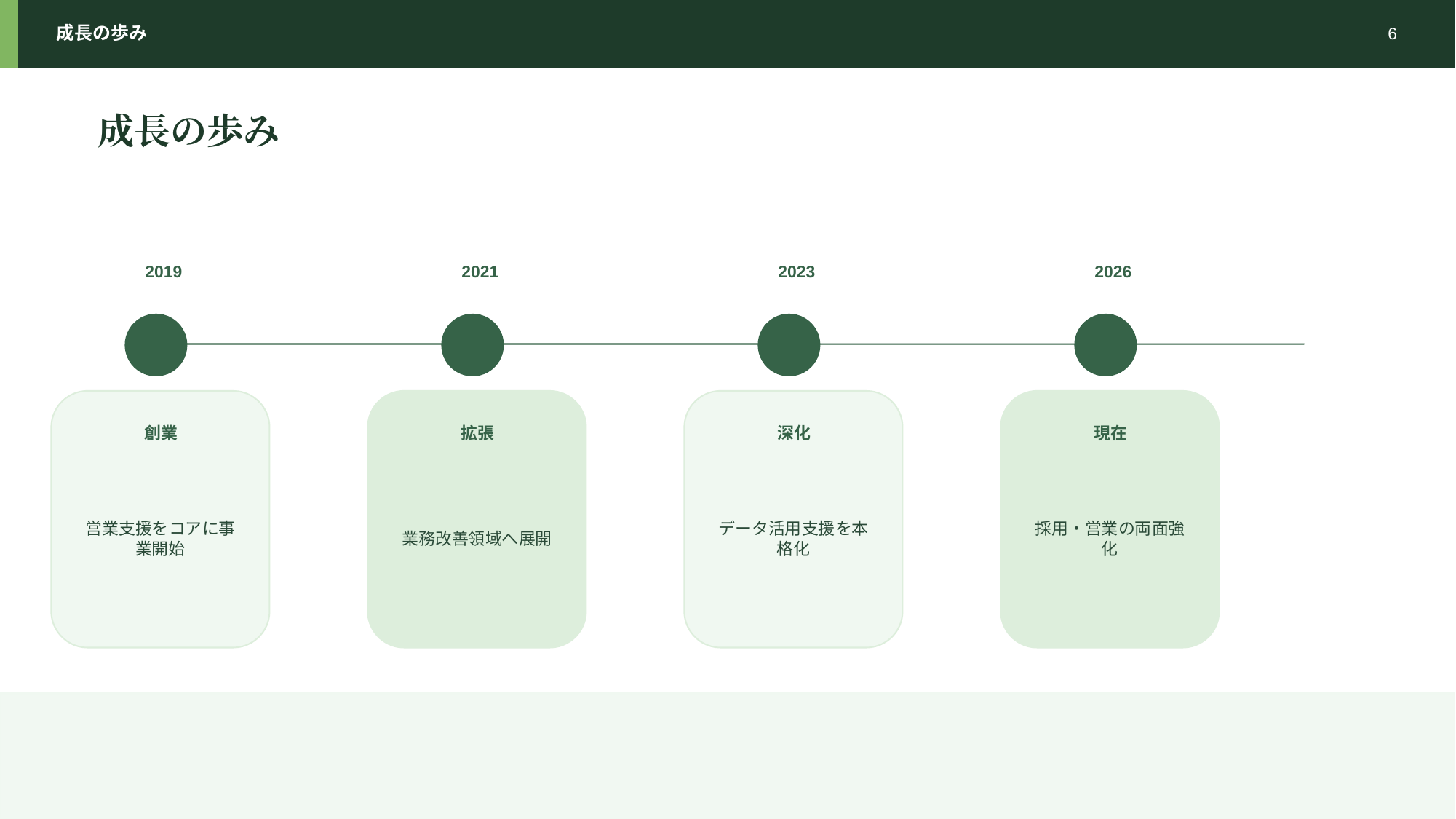

成長の歩み
6
成長の歩み
2019
2021
2023
2026

創業
拡張
深化
現在
営業支援をコアに事業開始
業務改善領域へ展開
データ活用支援を本格化
採用・営業の両面強化